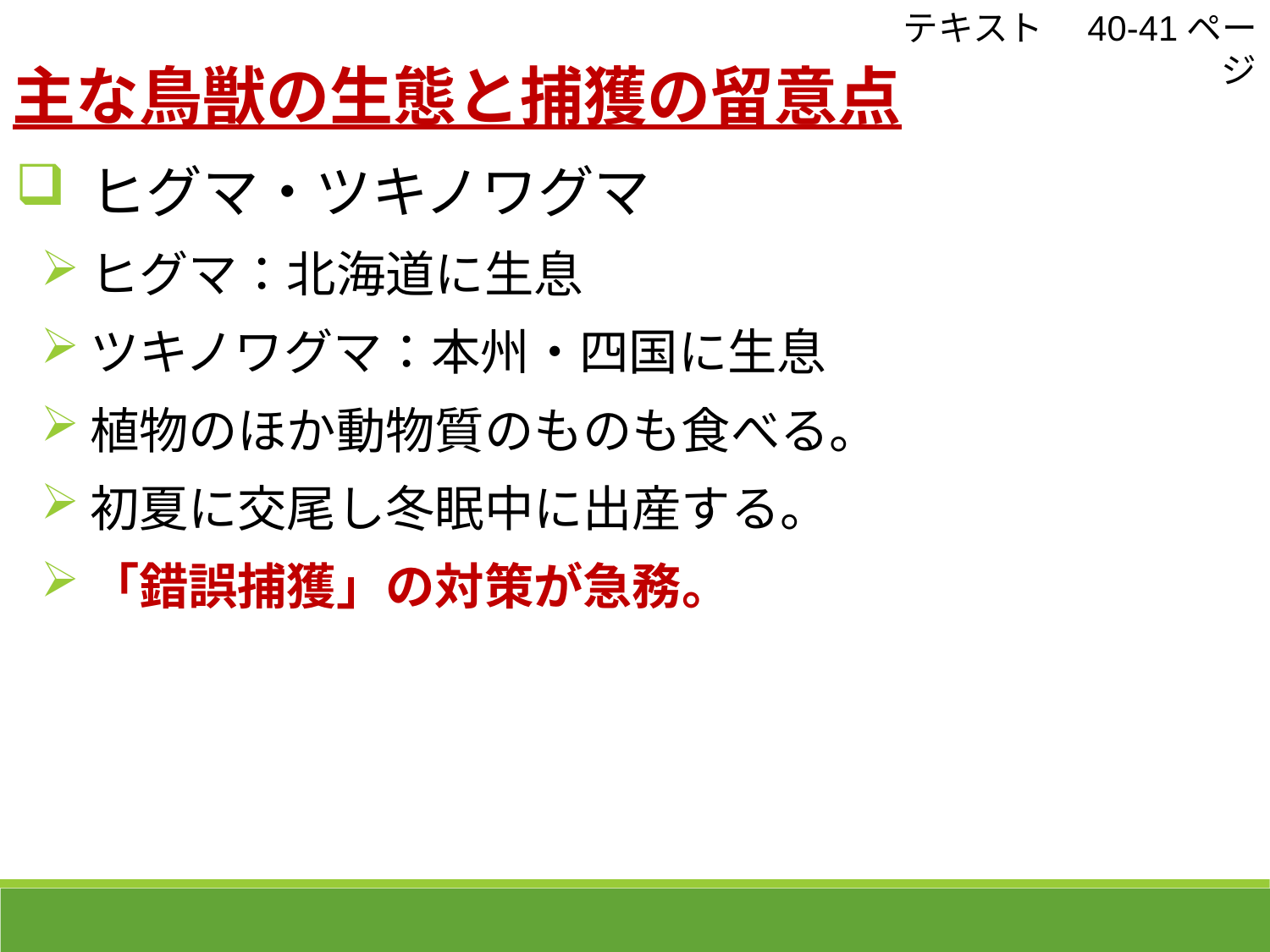

テキスト　40-41ページ
主な鳥獣の生態と捕獲の留意点
ヒグマ・ツキノワグマ
ヒグマ：北海道に生息
ツキノワグマ：本州・四国に生息
植物のほか動物質のものも食べる。
初夏に交尾し冬眠中に出産する。
「錯誤捕獲」の対策が急務。